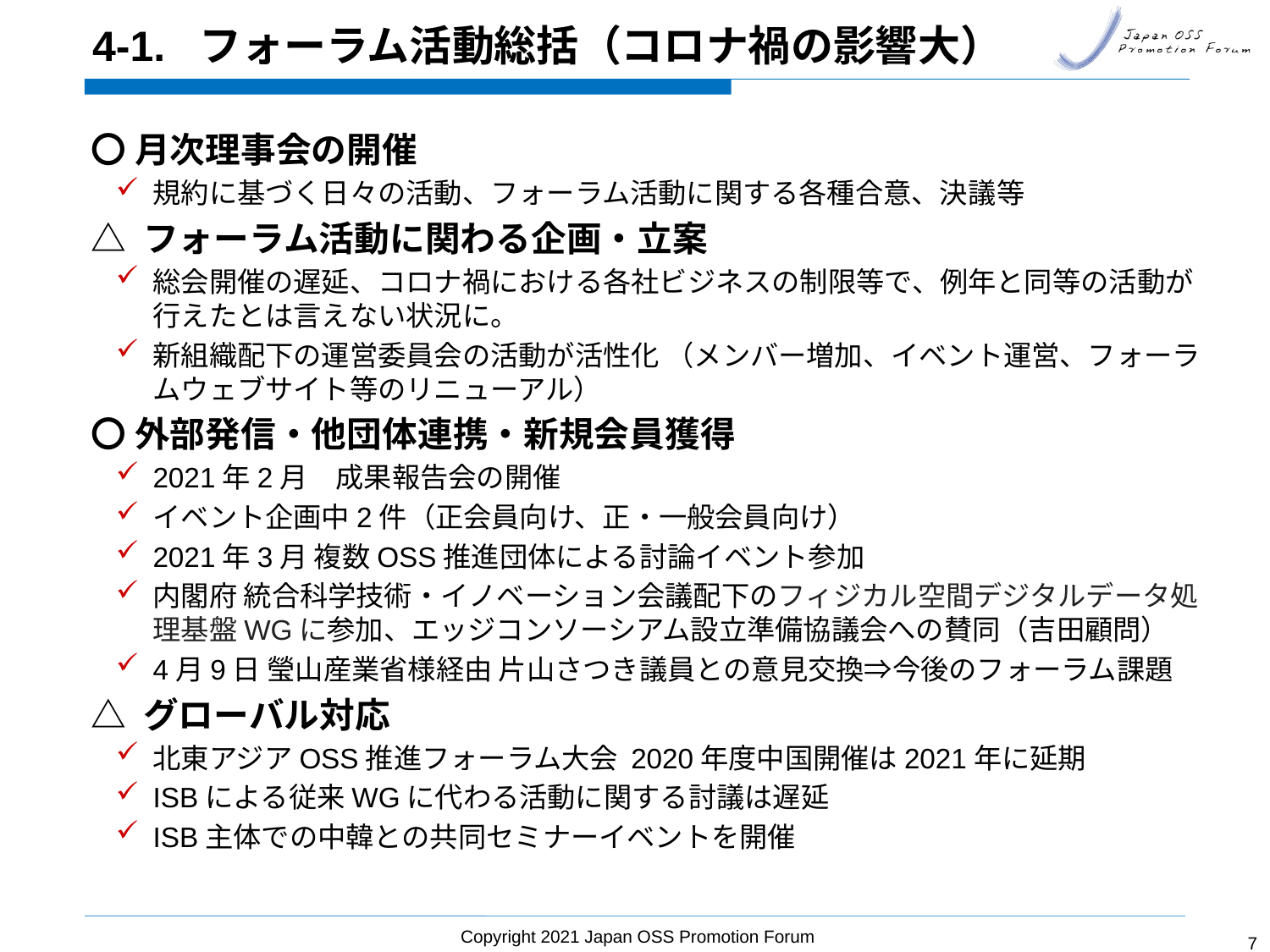

# 4-1.  フォーラム活動総括（コロナ禍の影響大）
〇 月次理事会の開催
規約に基づく日々の活動、フォーラム活動に関する各種合意、決議等
△ フォーラム活動に関わる企画・立案
総会開催の遅延、コロナ禍における各社ビジネスの制限等で、例年と同等の活動が行えたとは言えない状況に。
新組織配下の運営委員会の活動が活性化 （メンバー増加、イベント運営、フォーラムウェブサイト等のリニューアル）
〇 外部発信・他団体連携・新規会員獲得
2021年2月　成果報告会の開催
イベント企画中2件（正会員向け、正・一般会員向け）
2021年3月 複数OSS推進団体による討論イベント参加
内閣府 統合科学技術・イノベーション会議配下のフィジカル空間デジタルデータ処理基盤WGに参加、エッジコンソーシアム設立準備協議会への賛同（吉田顧問）
4月9日 瑩山産業省様経由 片山さつき議員との意見交換⇒今後のフォーラム課題
△ グローバル対応
北東アジアOSS推進フォーラム大会 2020年度中国開催は2021年に延期
ISBによる従来WGに代わる活動に関する討議は遅延
ISB主体での中韓との共同セミナーイベントを開催

Copyright 2021 Japan OSS Promotion Forum
7